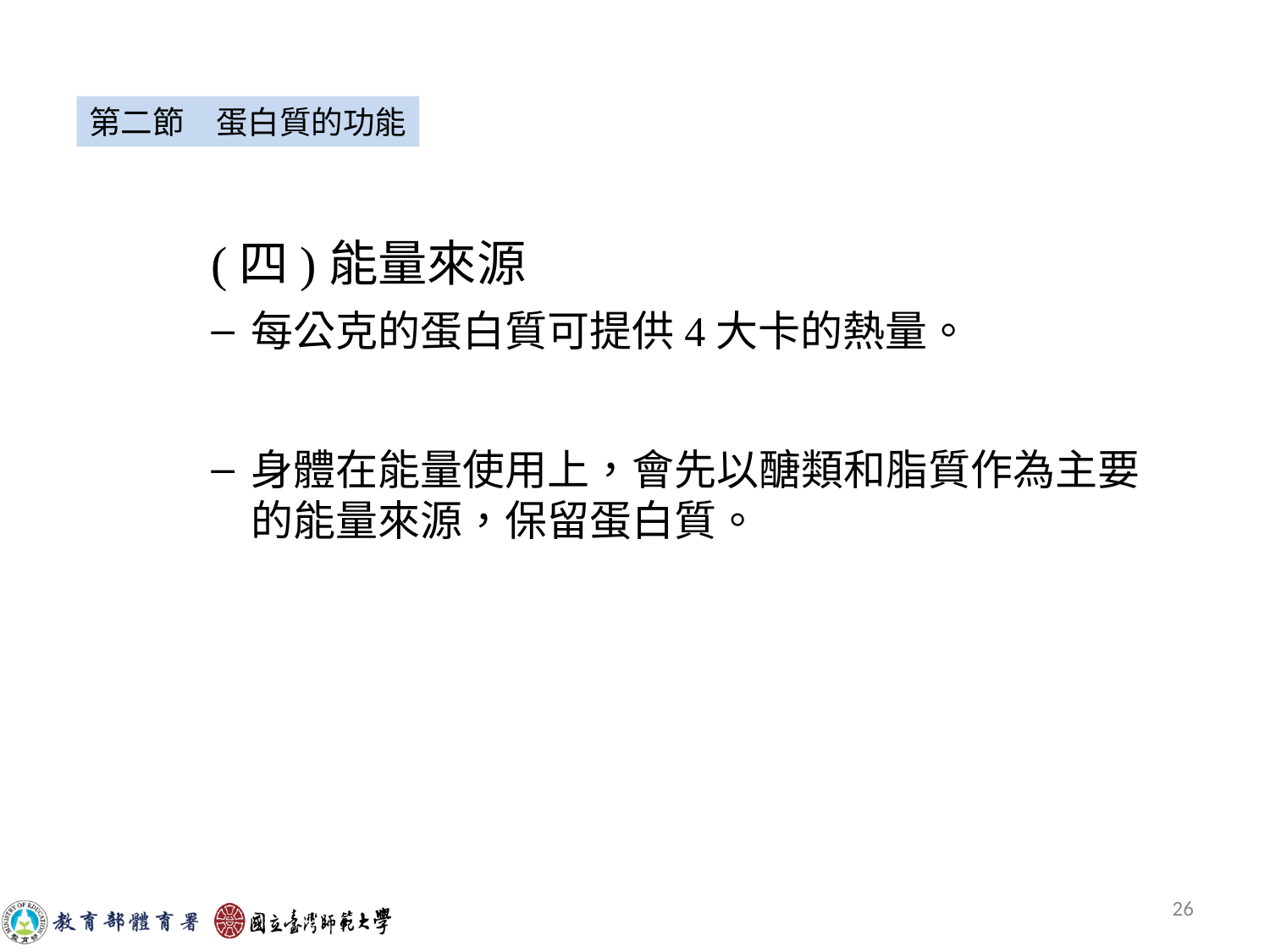

第二節　蛋白質的功能
(四)能量來源
每公克的蛋白質可提供4大卡的熱量。

身體在能量使用上，會先以醣類和脂質作為主要的能量來源，保留蛋白質。
26